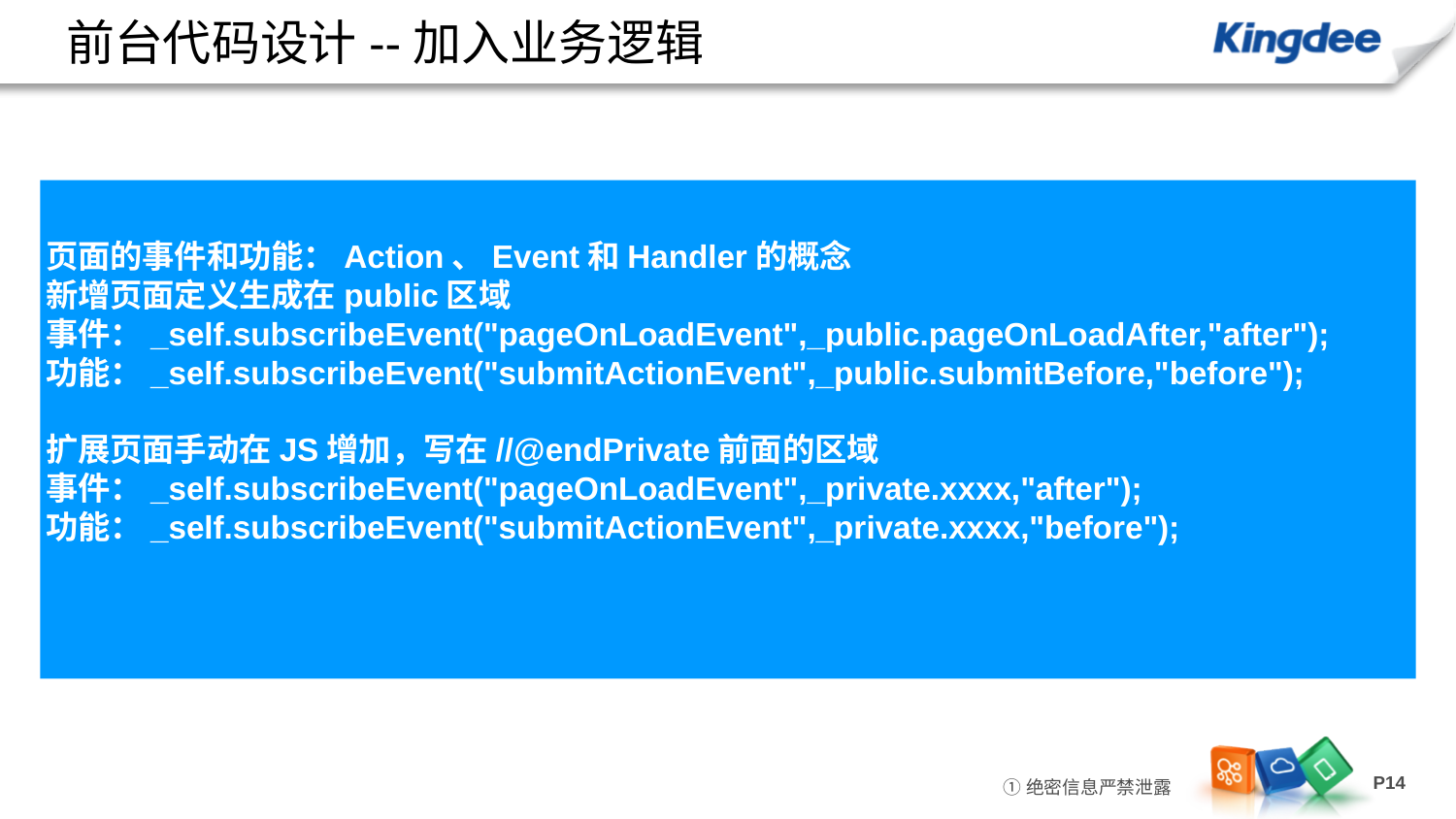

# 前台代码设计--加入业务逻辑
页面的事件和功能：Action、Event和Handler的概念
新增页面定义生成在public区域
事件：_self.subscribeEvent("pageOnLoadEvent",_public.pageOnLoadAfter,"after");
功能：_self.subscribeEvent("submitActionEvent",_public.submitBefore,"before");

扩展页面手动在JS增加，写在//@endPrivate前面的区域
事件：_self.subscribeEvent("pageOnLoadEvent",_private.xxxx,"after");
功能：_self.subscribeEvent("submitActionEvent",_private.xxxx,"before");